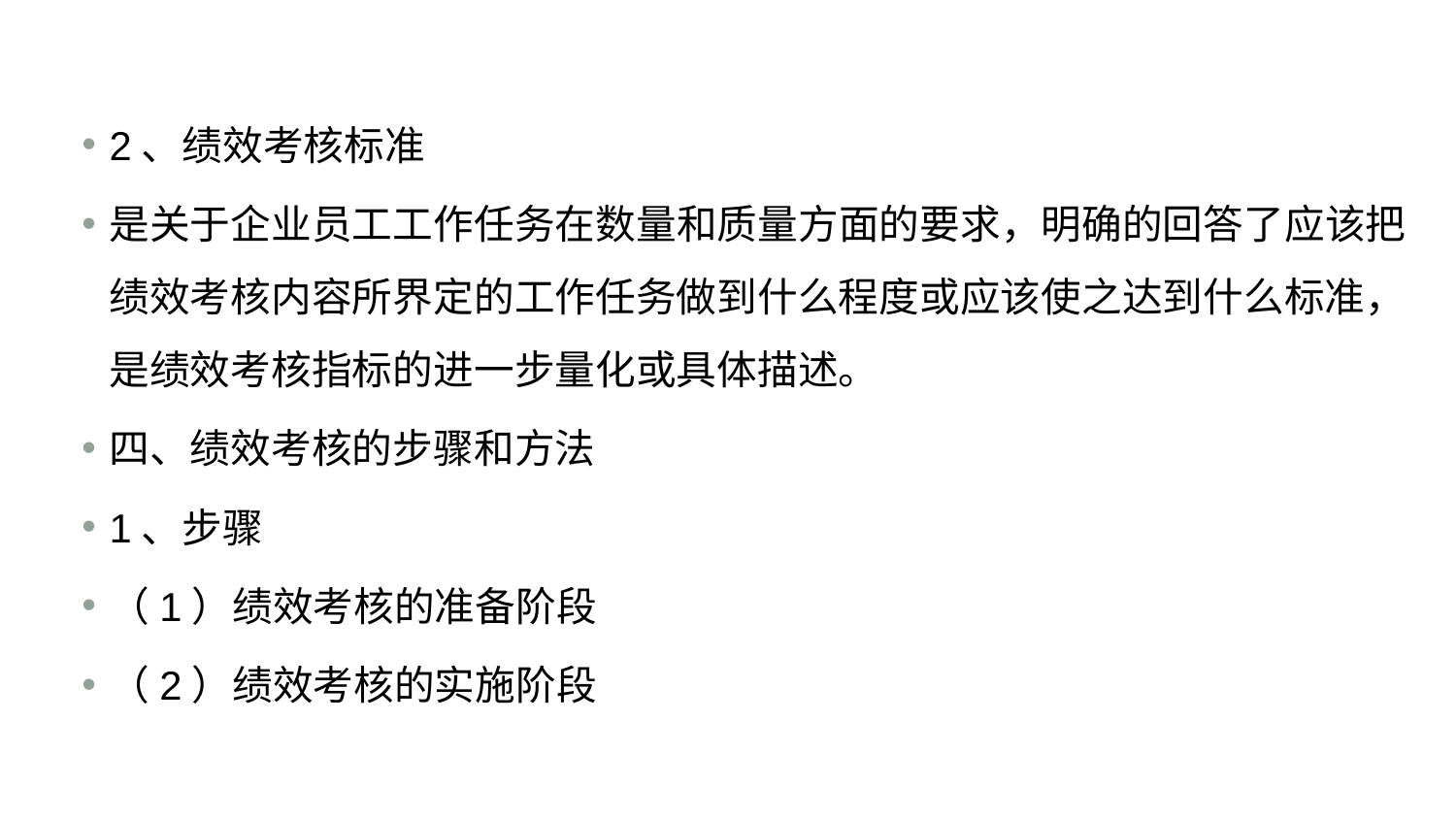

#
2、绩效考核标准
是关于企业员工工作任务在数量和质量方面的要求，明确的回答了应该把绩效考核内容所界定的工作任务做到什么程度或应该使之达到什么标准，是绩效考核指标的进一步量化或具体描述。
四、绩效考核的步骤和方法
1、步骤
（1）绩效考核的准备阶段
（2）绩效考核的实施阶段